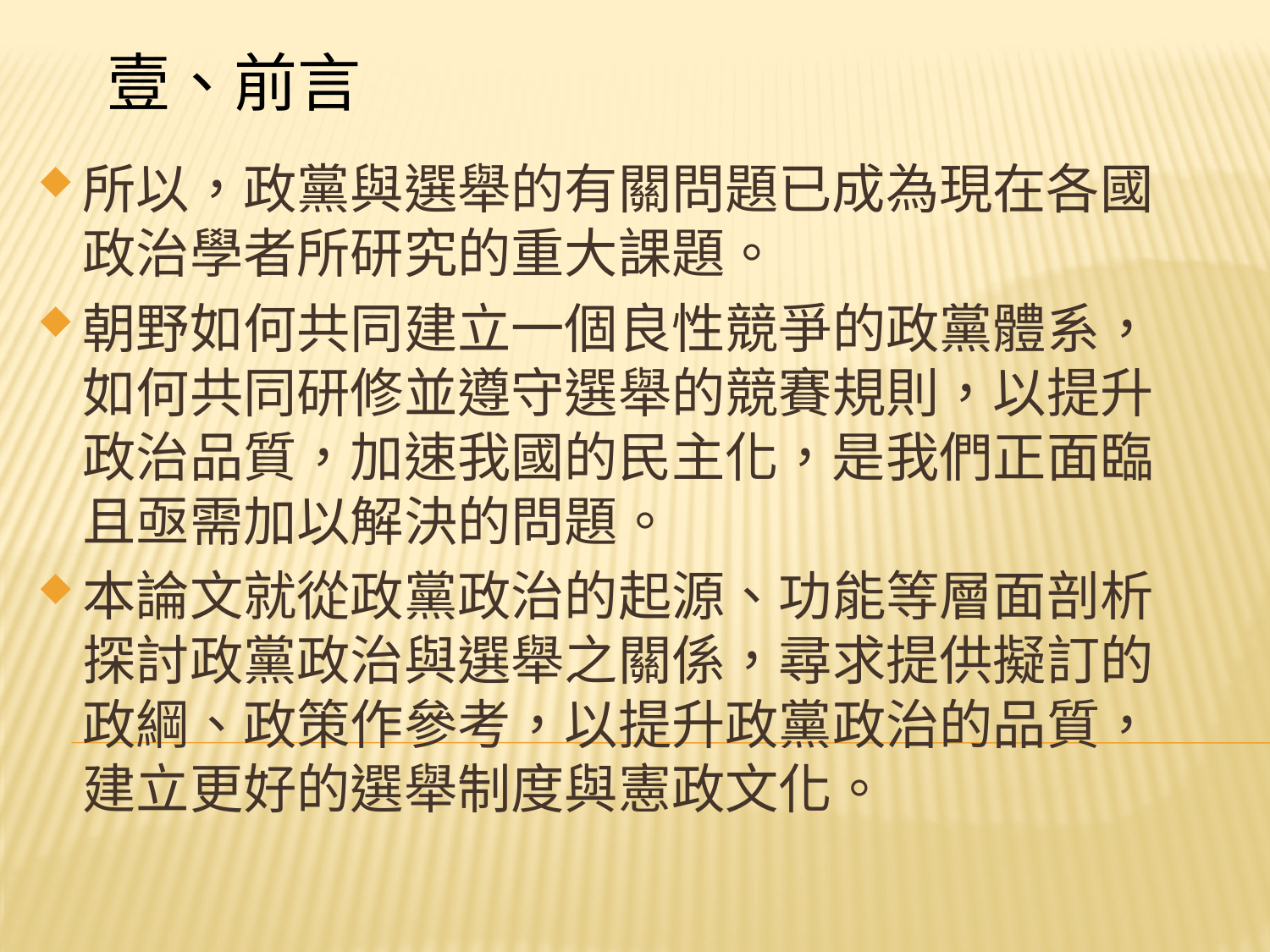

# 壹、前言
所以，政黨與選舉的有關問題已成為現在各國政治學者所研究的重大課題。
朝野如何共同建立一個良性競爭的政黨體系，如何共同研修並遵守選舉的競賽規則，以提升政治品質，加速我國的民主化，是我們正面臨且亟需加以解決的問題。
本論文就從政黨政治的起源、功能等層面剖析探討政黨政治與選舉之關係，尋求提供擬訂的政綱、政策作參考，以提升政黨政治的品質，建立更好的選舉制度與憲政文化。